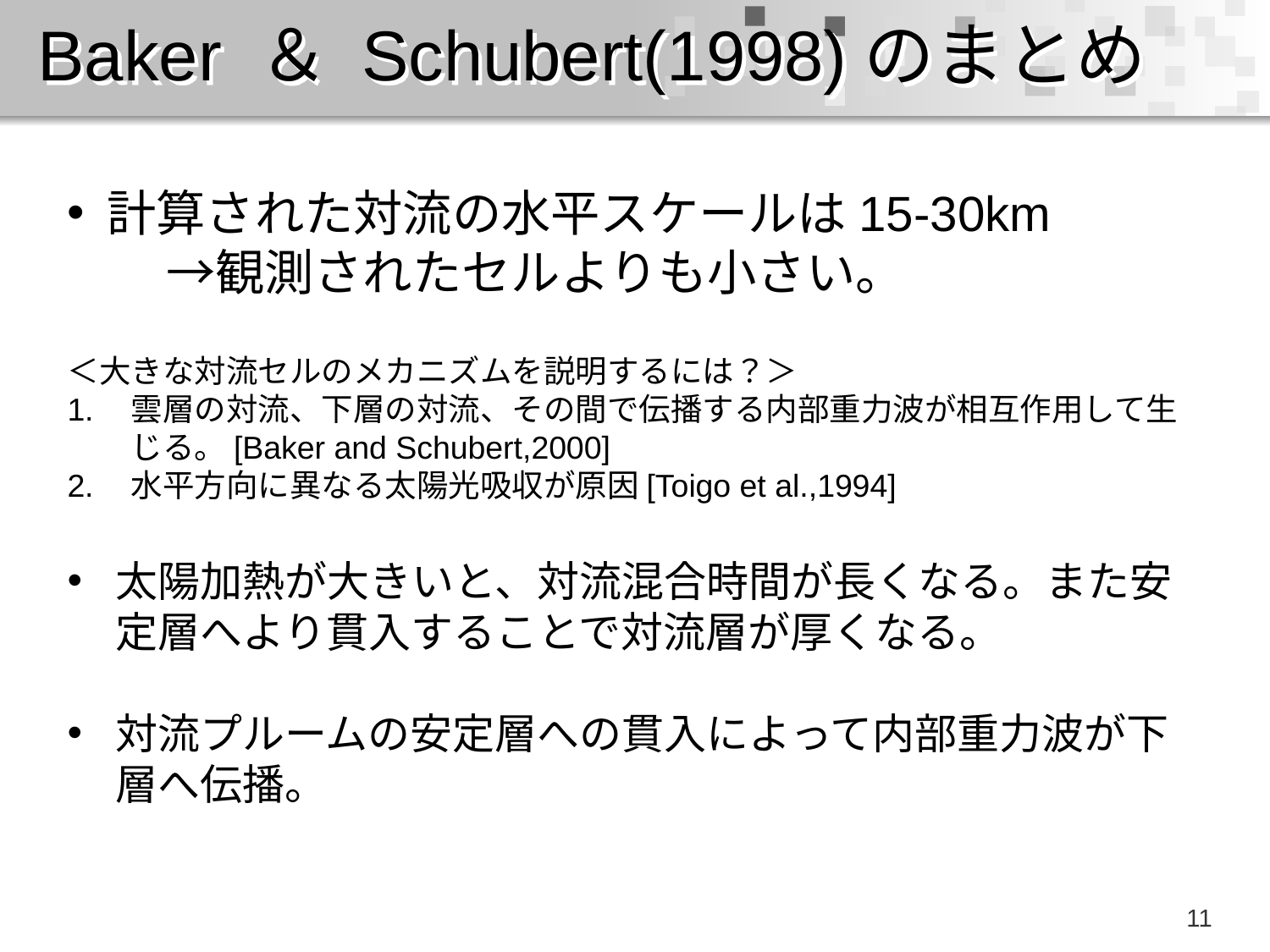

# Baker ＆ Schubert(1998)のまとめ
計算された対流の水平スケールは15-30km
　　→観測されたセルよりも小さい。

＜大きな対流セルのメカニズムを説明するには？＞
雲層の対流、下層の対流、その間で伝播する内部重力波が相互作用して生じる。[Baker and Schubert,2000]
水平方向に異なる太陽光吸収が原因[Toigo et al.,1994]

太陽加熱が大きいと、対流混合時間が長くなる。また安定層へより貫入することで対流層が厚くなる。

対流プルームの安定層への貫入によって内部重力波が下層へ伝播。

|  |
| --- |
11